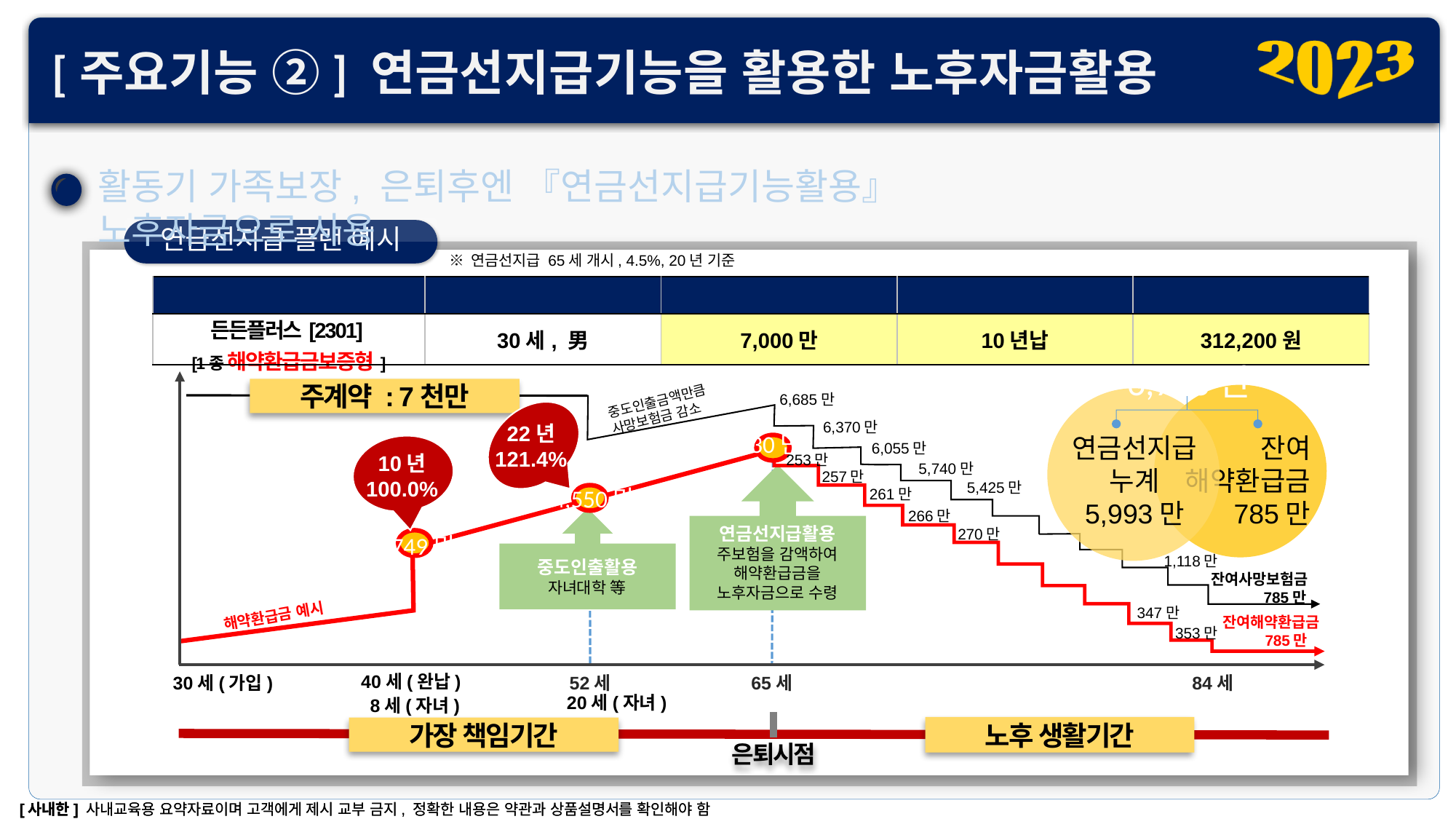

[주요기능 ②] 연금선지급기능을 활용한 노후자금활용
활동기 가족보장, 은퇴후엔 『연금선지급기능활용』 노후자금으로 사용
연금선지급 플랜 예시

※ 연금선지급 65세 개시, 4.5%, 20년 기준
주계약 : 7천만
중도인출금액만큼 사망보험금 감소
6,685만

6,370만
22년
121.4%
5,630만
6,055만

10년
100.0%
253만

5,740만
257만

5,425만
4,550만
261만

266만

연금선지급활용
주보험을 감액하여
해약환급금을
노후자금으로 수령
270만
3,749만

1,118만
중도인출활용
자녀대학 等
잔여사망보험금
785만
해약환급금 예시
347만
잔여해약환급금
785만
353만
40세(완납)
52세
65세
84세
30세(가입)
20세(자녀)
8세(자녀)
노후 생활기간
가장 책임기간

은퇴시점
| 구 분 | 고객 | 보험가입금액 | 납입기간 | 보험료 |
| --- | --- | --- | --- | --- |
| 든든플러스[2301] [1종 해약환급금보증형] | 30세, 男 | 7,000만 | 10년납 | 312,200원 |

6,778만

연금선지급
누계
5,993만
잔여
해약환급금
785만